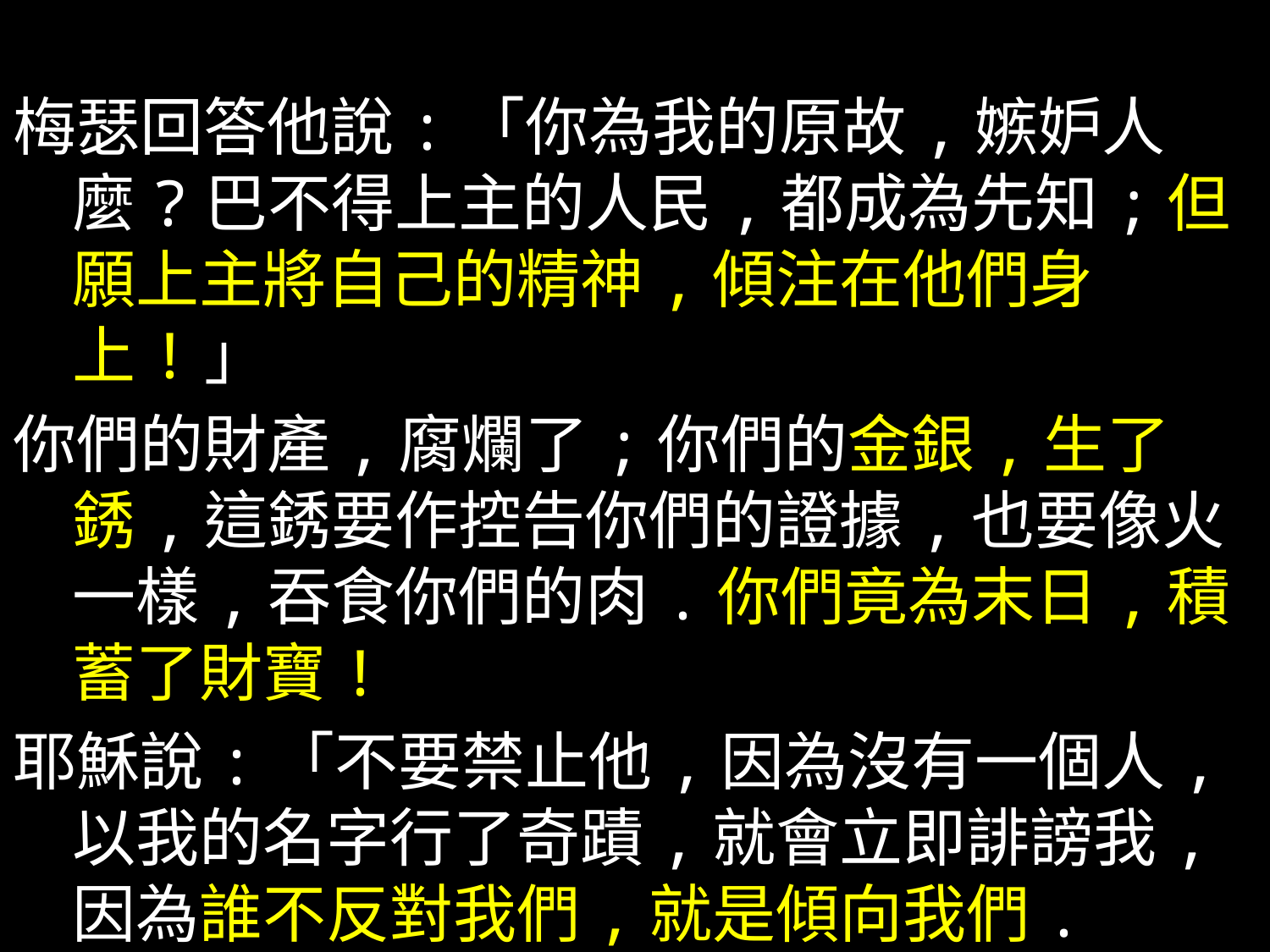

梅瑟回答他說:「你為我的原故,嫉妒人麼?巴不得上主的人民,都成為先知;但願上主將自己的精神,傾注在他們身上!」
你們的財產,腐爛了;你們的金銀,生了銹,這銹要作控告你們的證據,也要像火一樣,吞食你們的肉.你們竟為末日,積蓄了財寶!
耶穌說:「不要禁止他,因為沒有一個人,以我的名字行了奇蹟,就會立即誹謗我,因為誰不反對我們,就是傾向我們.